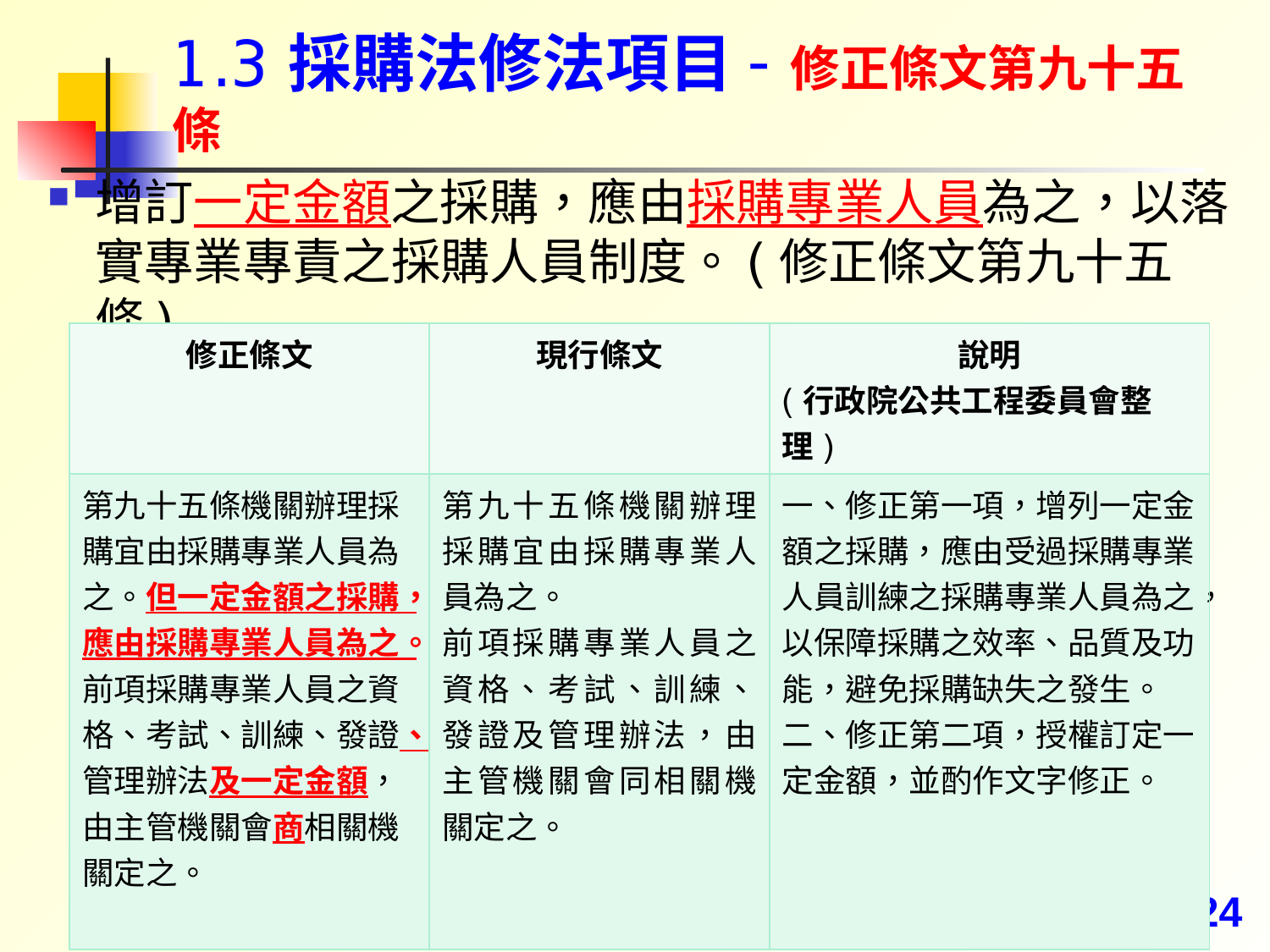

# 1.3採購法修法項目-修正條文第九十五條
增訂一定金額之採購，應由採購專業人員為之，以落實專業專責之採購人員制度。(修正條文第九十五條)
| 修正條文 | 現行條文 | 說明 (行政院公共工程委員會整理) |
| --- | --- | --- |
| 第九十五條機關辦理採購宜由採購專業人員為之。但一定金額之採購，應由採購專業人員為之。 前項採購專業人員之資格、考試、訓練、發證、管理辦法及一定金額，由主管機關會商相關機關定之。 | 第九十五條機關辦理採購宜由採購專業人員為之。 前項採購專業人員之資格、考試、訓練、發證及管理辦法，由主管機關會同相關機關定之。 | 一、修正第一項，增列一定金額之採購，應由受過採購專業人員訓練之採購專業人員為之，以保障採購之效率、品質及功能，避免採購缺失之發生。 二、修正第二項，授權訂定一定金額，並酌作文字修正。 |
24